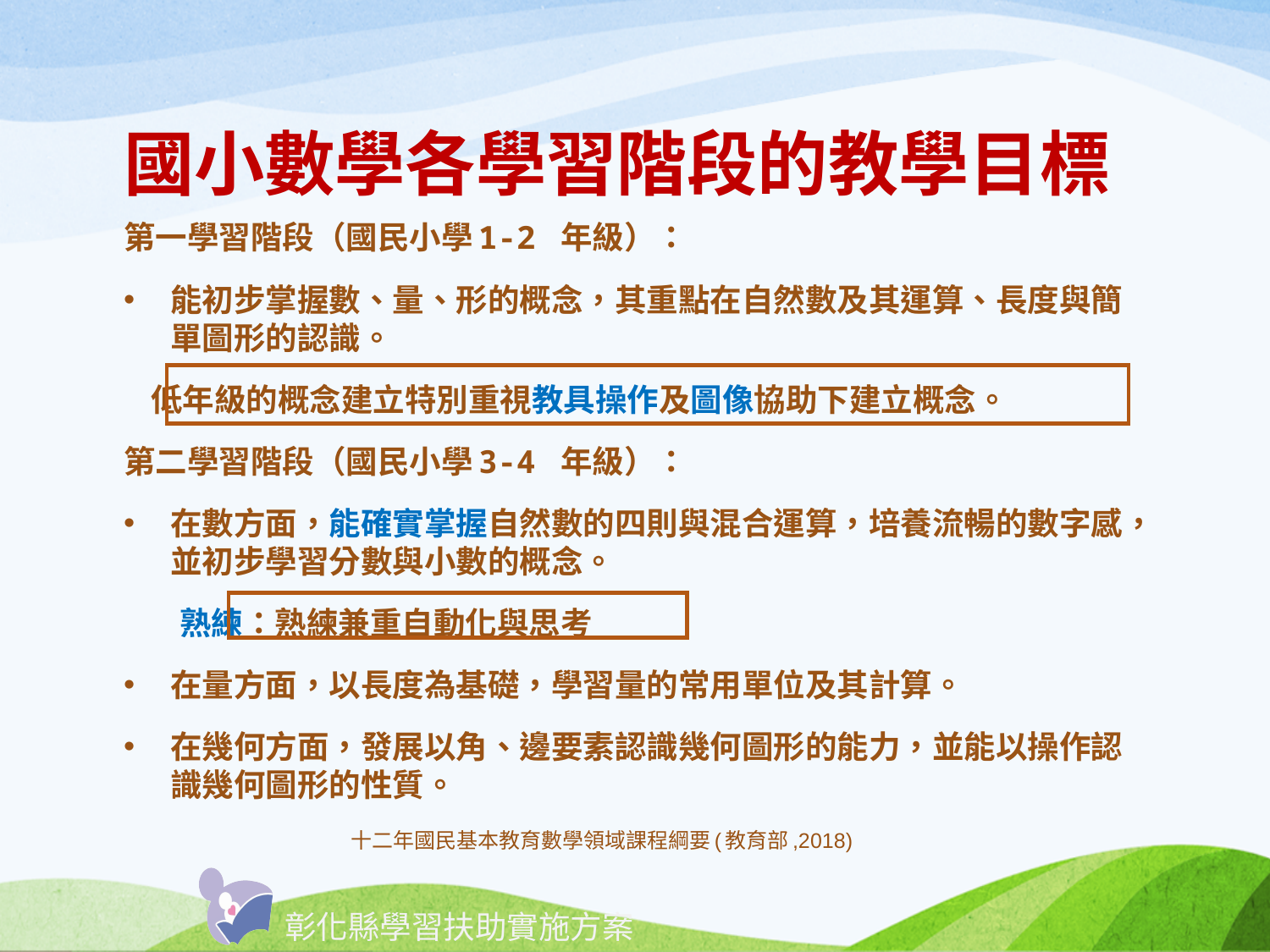

# 國小數學各學習階段的教學目標
第一學習階段（國民小學1-2 年級）：
能初步掌握數、量、形的概念，其重點在自然數及其運算、長度與簡單圖形的認識。
   低年級的概念建立特別重視教具操作及圖像協助下建立概念。
第二學習階段（國民小學3-4 年級）：
在數方面，能確實掌握自然數的四則與混合運算，培養流暢的數字感，並初步學習分數與小數的概念。
       熟練：熟練兼重自動化與思考
在量方面，以長度為基礎，學習量的常用單位及其計算。
在幾何方面，發展以角、邊要素認識幾何圖形的能力，並能以操作認識幾何圖形的性質。
                                                十二年國民基本教育數學領域課程綱要(教育部,2018)